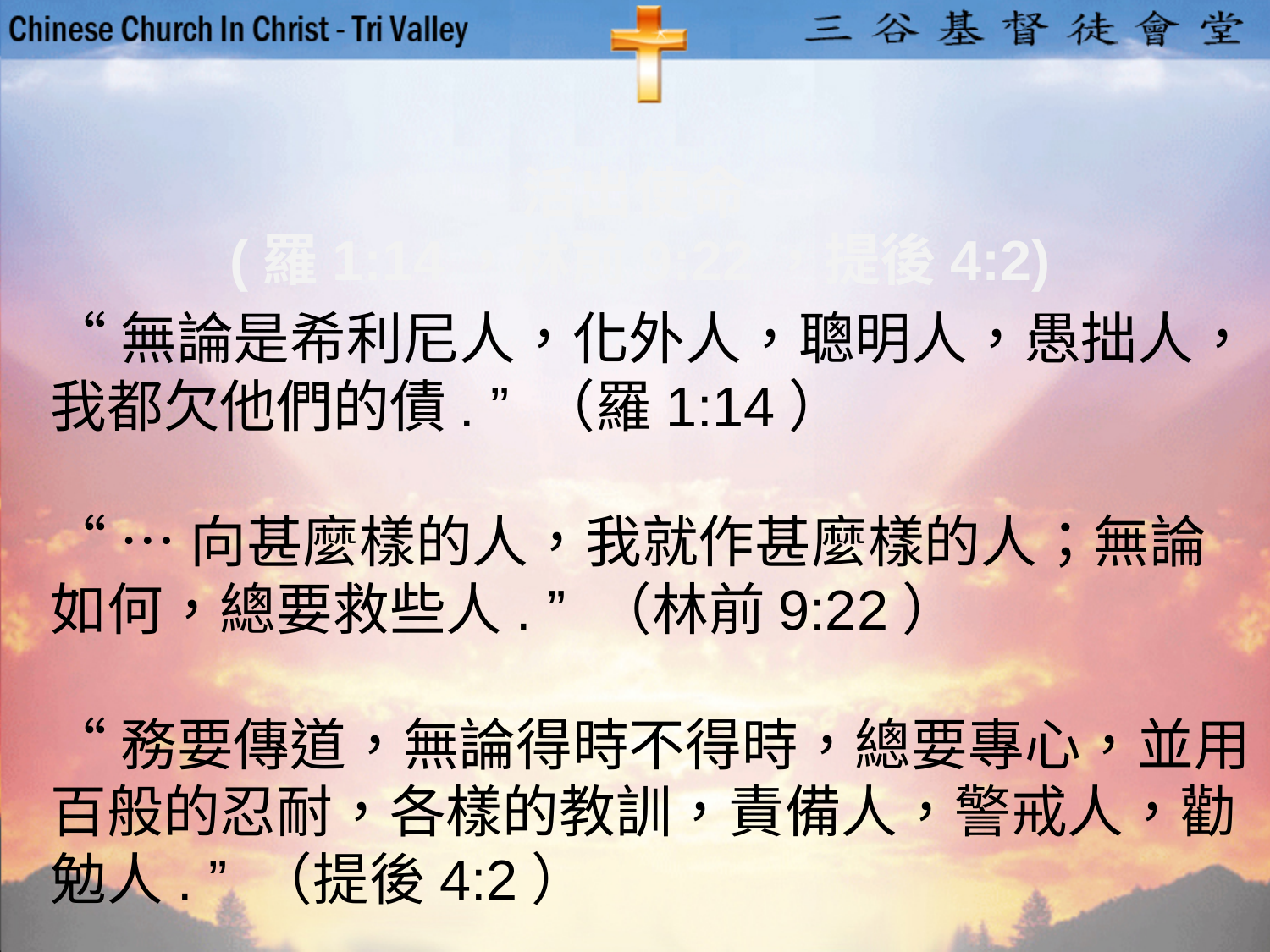

活出使命
(羅1:14，林前9:22，提後4:2)

“無論是希利尼人，化外人，聰明人，愚拙人，我都欠他們的債. ” （羅1:14）
“ …向甚麼樣的人，我就作甚麼樣的人；無論如何，總要救些人. ” （林前9:22）

“務要傳道，無論得時不得時，總要專心，並用百般的忍耐，各樣的教訓，責備人，警戒人，勸勉人. ” （提後4:2）